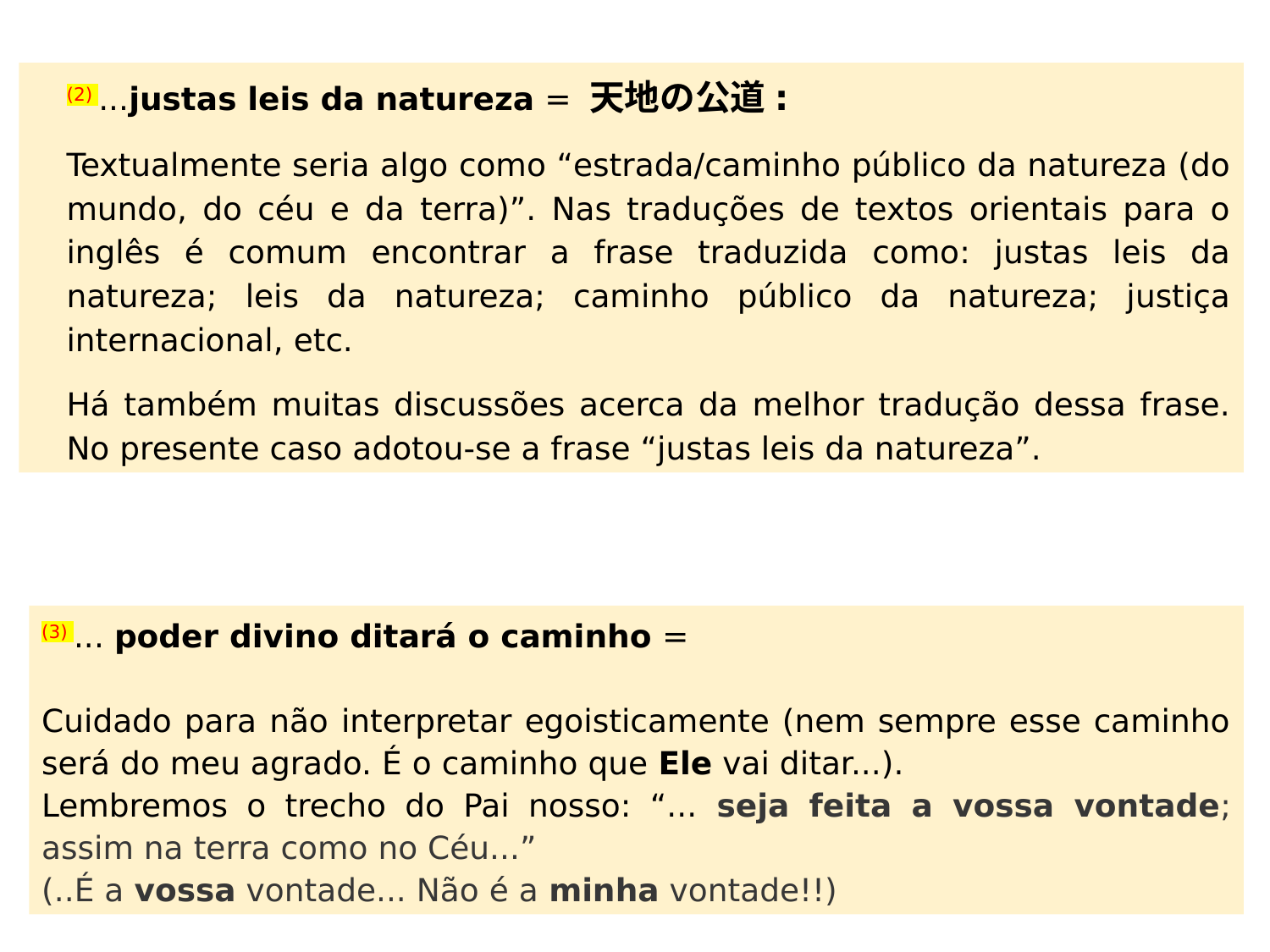

(2) ...justas leis da natureza = 天地の公道:
Textualmente seria algo como “estrada/caminho público da natureza (do mundo, do céu e da terra)”. Nas traduções de textos orientais para o inglês é comum encontrar a frase traduzida como: justas leis da natureza; leis da natureza; caminho público da natureza; justiça internacional, etc.
Há também muitas discussões acerca da melhor tradução dessa frase. No presente caso adotou-se a frase “justas leis da natureza”.
(3) ... poder divino ditará o caminho =

Cuidado para não interpretar egoisticamente (nem sempre esse caminho será do meu agrado. É o caminho que Ele vai ditar...).
Lembremos o trecho do Pai nosso: “... seja feita a vossa vontade; assim na terra como no Céu...”
(..É a vossa vontade... Não é a minha vontade!!)